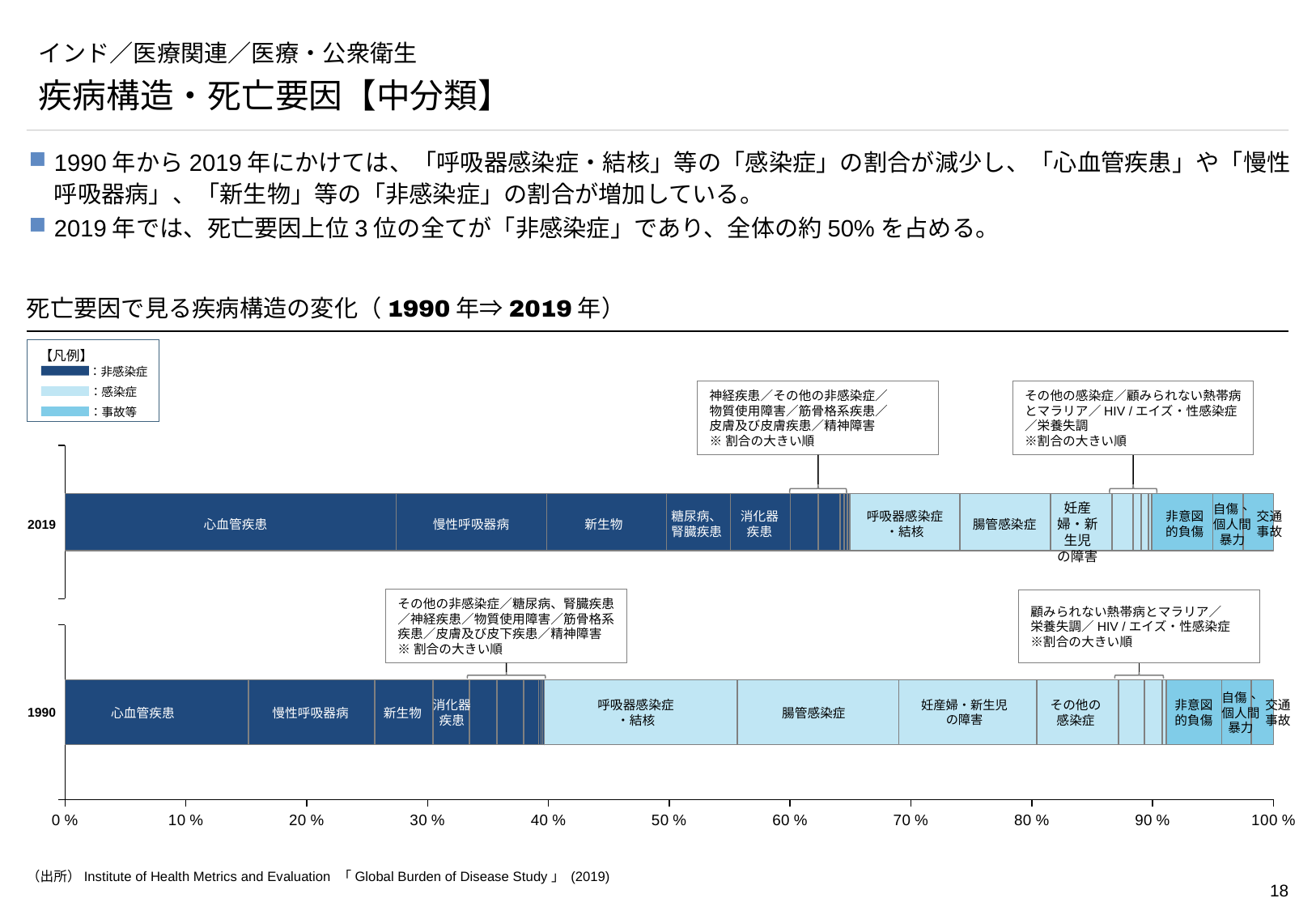

# インド／医療関連／医療・公衆衛生
疾病構造・死亡要因【中分類】
1990年から2019年にかけては、「呼吸器感染症・結核」等の「感染症」の割合が減少し、「心血管疾患」や「慢性呼吸器病」、「新生物」等の「非感染症」の割合が増加している。
2019年では、死亡要因上位3位の全てが「非感染症」であり、全体の約50%を占める。
死亡要因で見る疾病構造の変化（1990年⇒2019年）
【凡例】
：非感染症

：感染症

：事故等

神経疾患／その他の非感染症／
物質使用障害／筋骨格系疾患／
皮膚及び皮膚疾患／精神障害
※割合の大きい順
その他の感染症／顧みられない熱帯病とマラリア／HIV /エイズ・性感染症／栄養失調
※割合の大きい順

### Chart

| Category |  |  |  |  |  |  |  |  |  |  |  |  |  |  |  |  |  |  |  |  |  |
|---|---|---|---|---|---|---|---|---|---|---|---|---|---|---|---|---|---|---|---|---|---|

妊産婦・新生児
の障害
自傷、
個人間
暴力
非意図
的負傷
糖尿病、
腎臓疾患
消化器
疾患
呼吸器感染症
・結核
交通
事故
2019
心血管疾患
慢性呼吸器病
新生物
腸管感染症
その他の非感染症／糖尿病、腎臓疾患／神経疾患／物質使用障害／筋骨格系疾患／皮膚及び皮下疾患／精神障害
※割合の大きい順
顧みられない熱帯病とマラリア／
栄養失調／HIV /エイズ・性感染症
※割合の大きい順

### Chart

| Category |  |  |  |  |  |  |  |  |  |  |  |  |  |  |  |  |  |  |  |  |  |  |
|---|---|---|---|---|---|---|---|---|---|---|---|---|---|---|---|---|---|---|---|---|---|---|

自傷、
個人間
暴力
その他の
感染症
非意図
的負傷
妊産婦・新生児
の障害
消化器
疾患
呼吸器感染症
・結核
交通
事故
1990
心血管疾患
慢性呼吸器病
腸管感染症
新生物
（出所）Institute of Health Metrics and Evaluation 「Global Burden of Disease Study」 (2019)